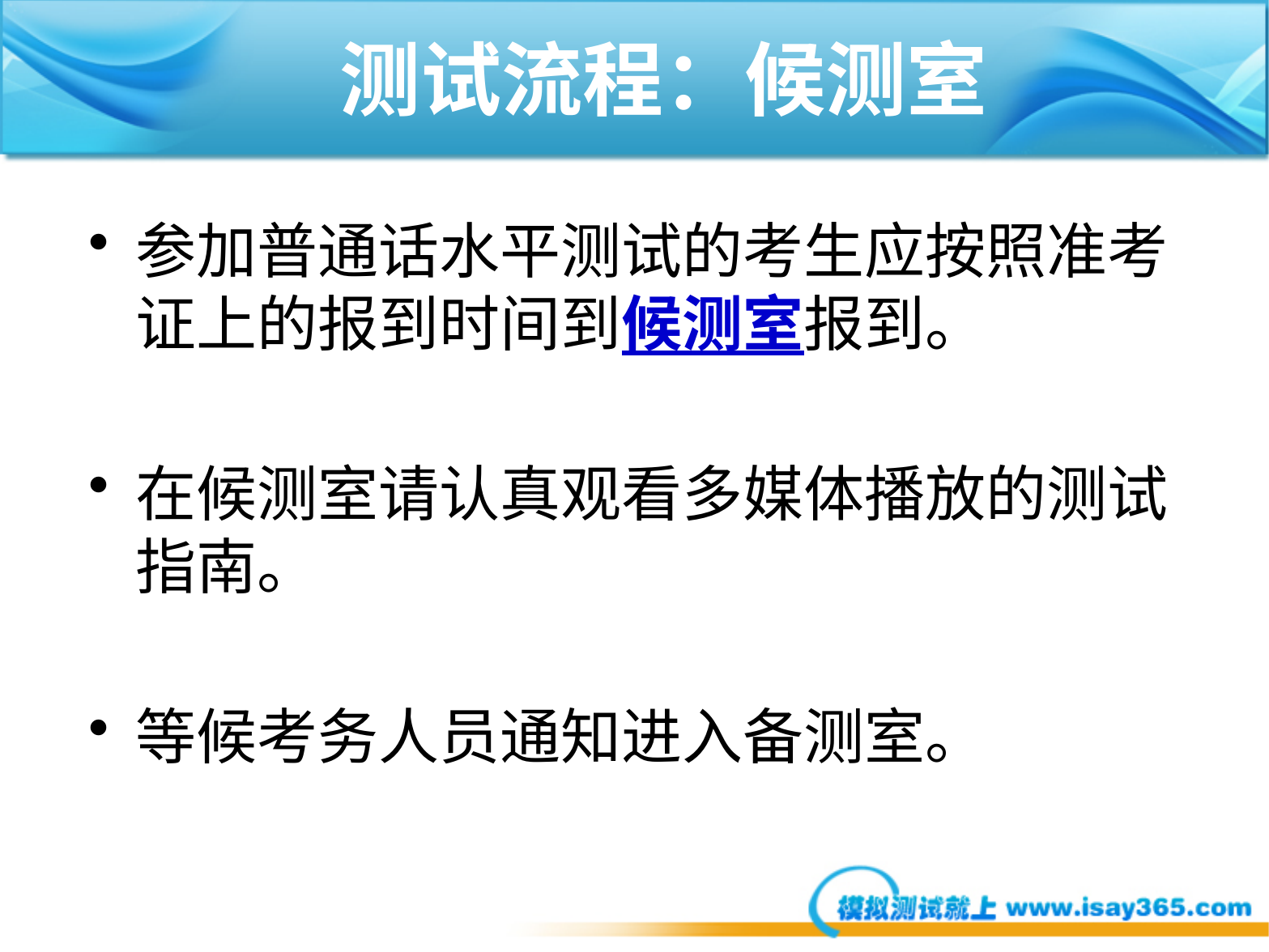

# 测试流程：候测室
参加普通话水平测试的考生应按照准考证上的报到时间到候测室报到。

在候测室请认真观看多媒体播放的测试指南。

等候考务人员通知进入备测室。